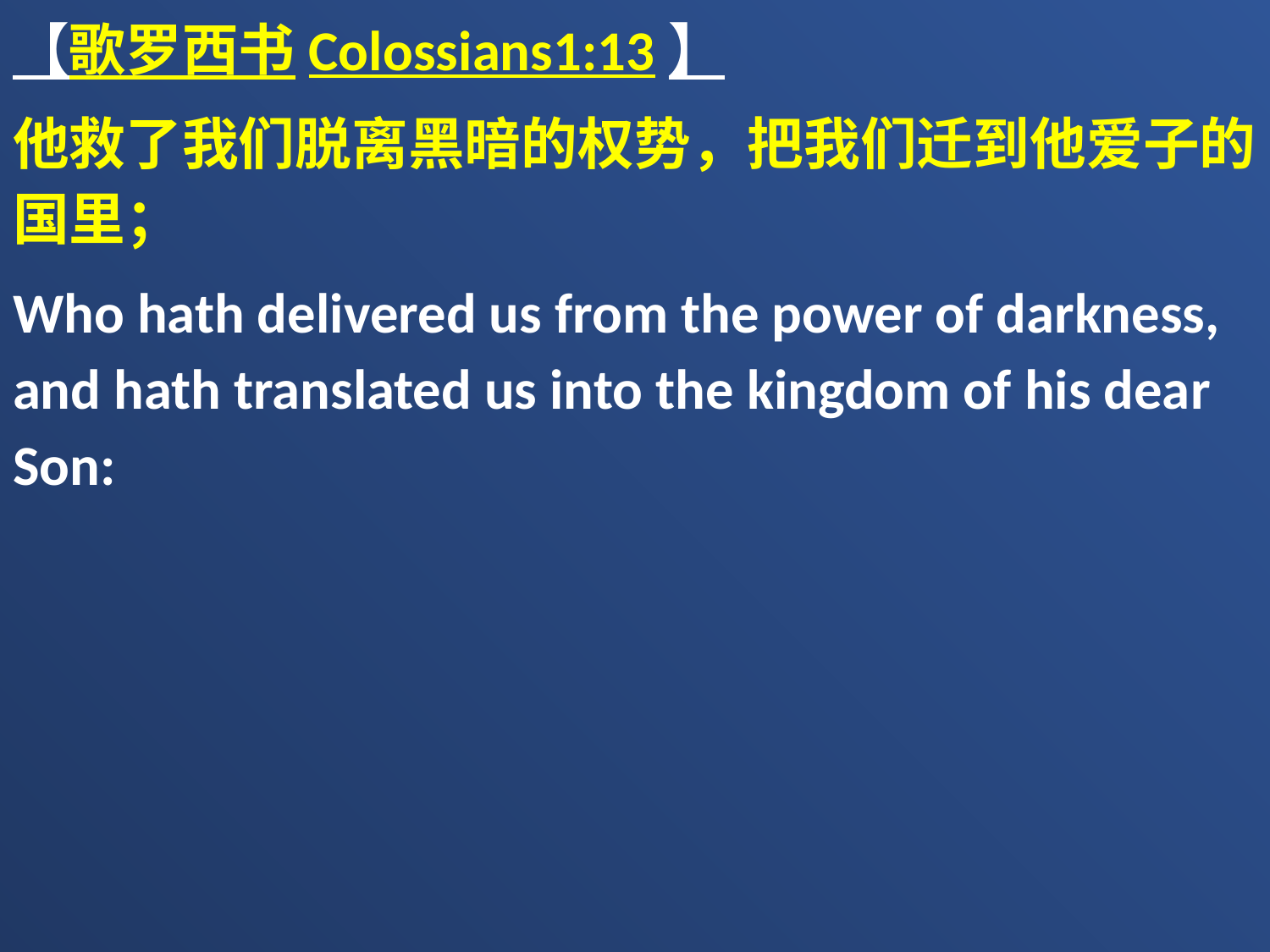

【歌罗西书Colossians1:13】
他救了我们脱离黑暗的权势，把我们迁到他爱子的国里；
Who hath delivered us from the power of darkness, and hath translated us into the kingdom of his dear Son: